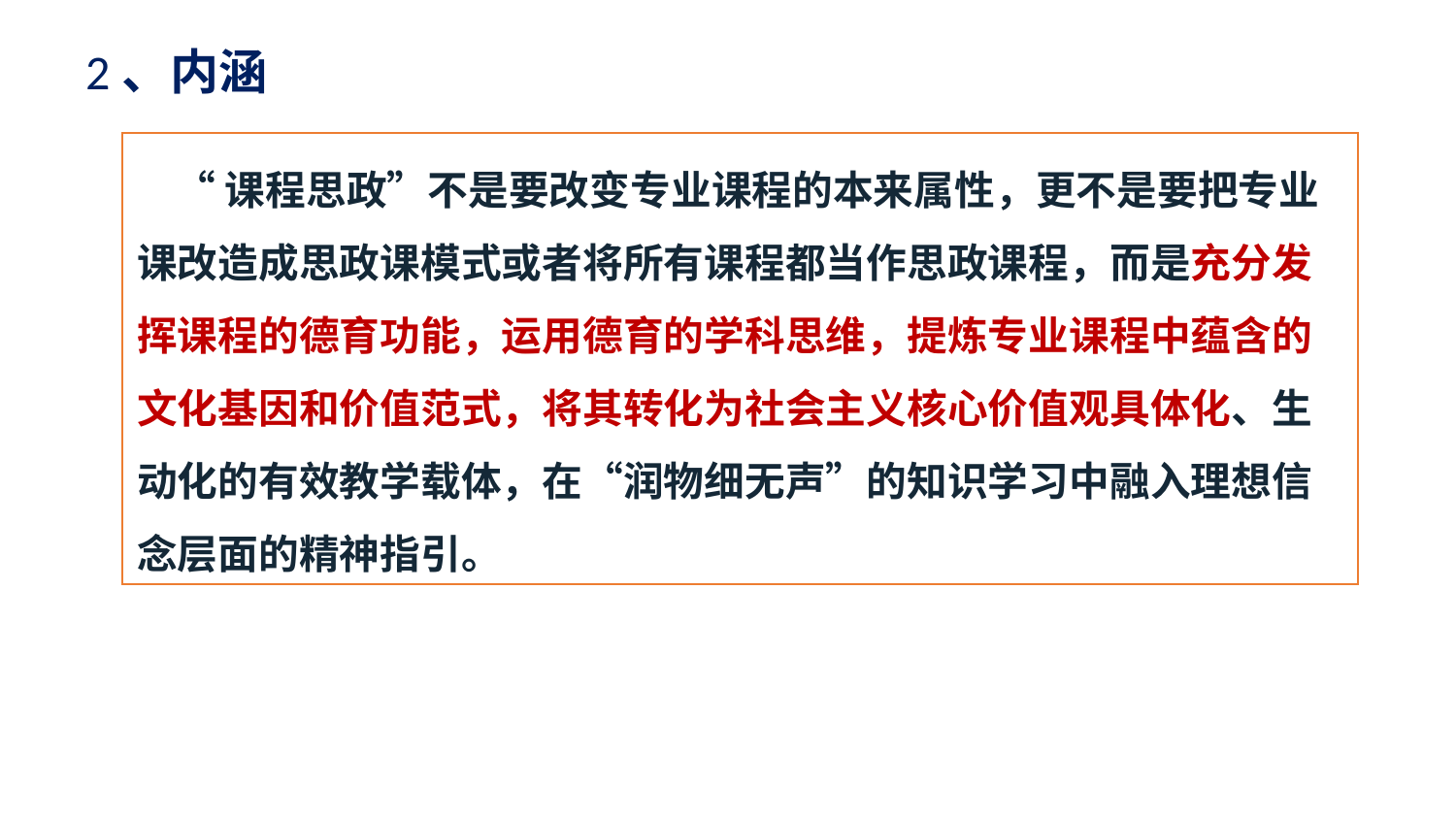

2、内涵
“课程思政”不是要改变专业课程的本来属性，更不是要把专业课改造成思政课模式或者将所有课程都当作思政课程，而是充分发挥课程的德育功能，运用德育的学科思维，提炼专业课程中蕴含的文化基因和价值范式，将其转化为社会主义核心价值观具体化、生动化的有效教学载体，在“润物细无声”的知识学习中融入理想信念层面的精神指引。